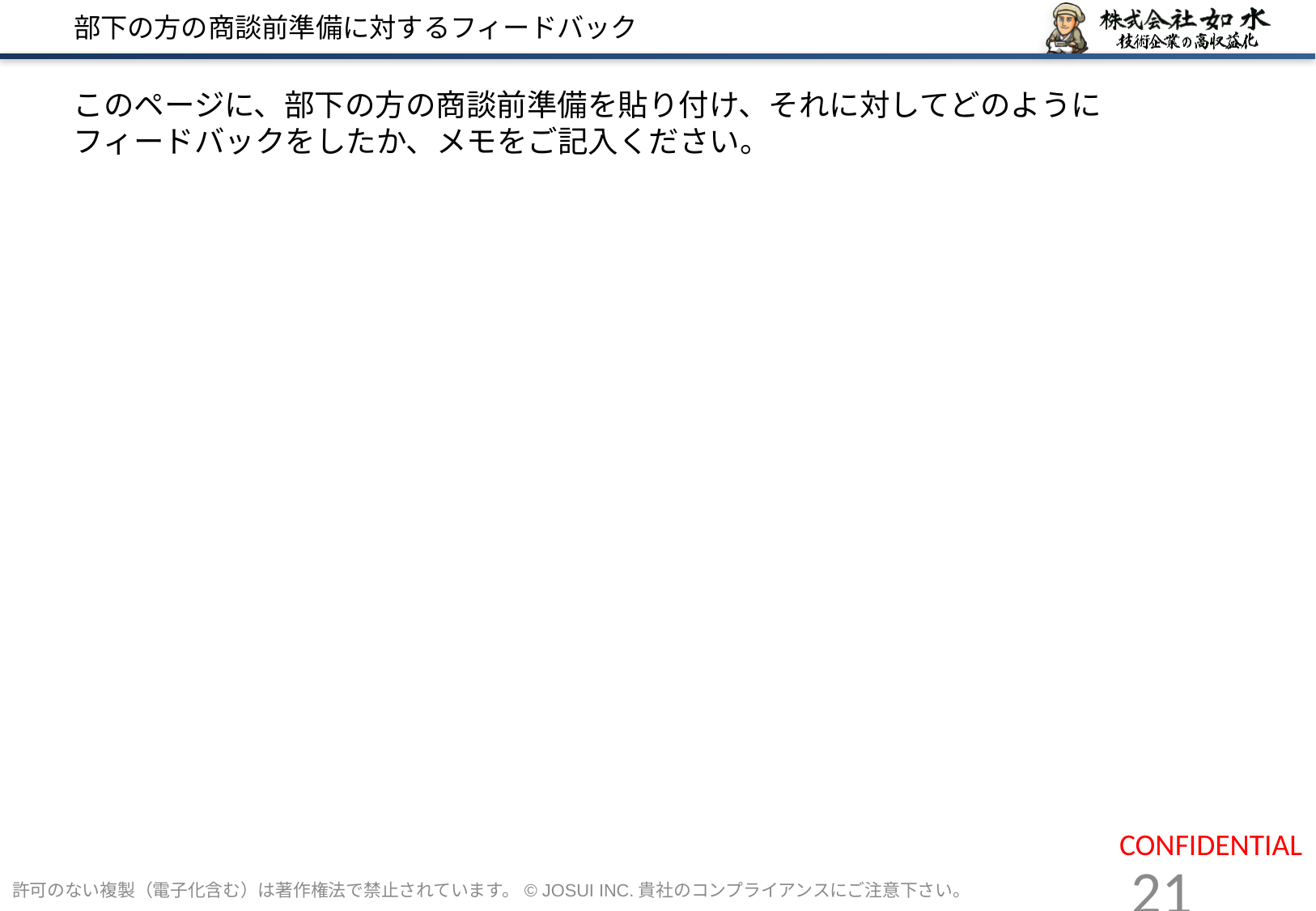

# 部下の方の商談前準備に対するフィードバック
このページに、部下の方の商談前準備を貼り付け、それに対してどのようにフィードバックをしたか、メモをご記入ください。
許可のない複製（電子化含む）は著作権法で禁止されています。© JOSUI INC.貴社のコンプライアンスにご注意下さい。
21